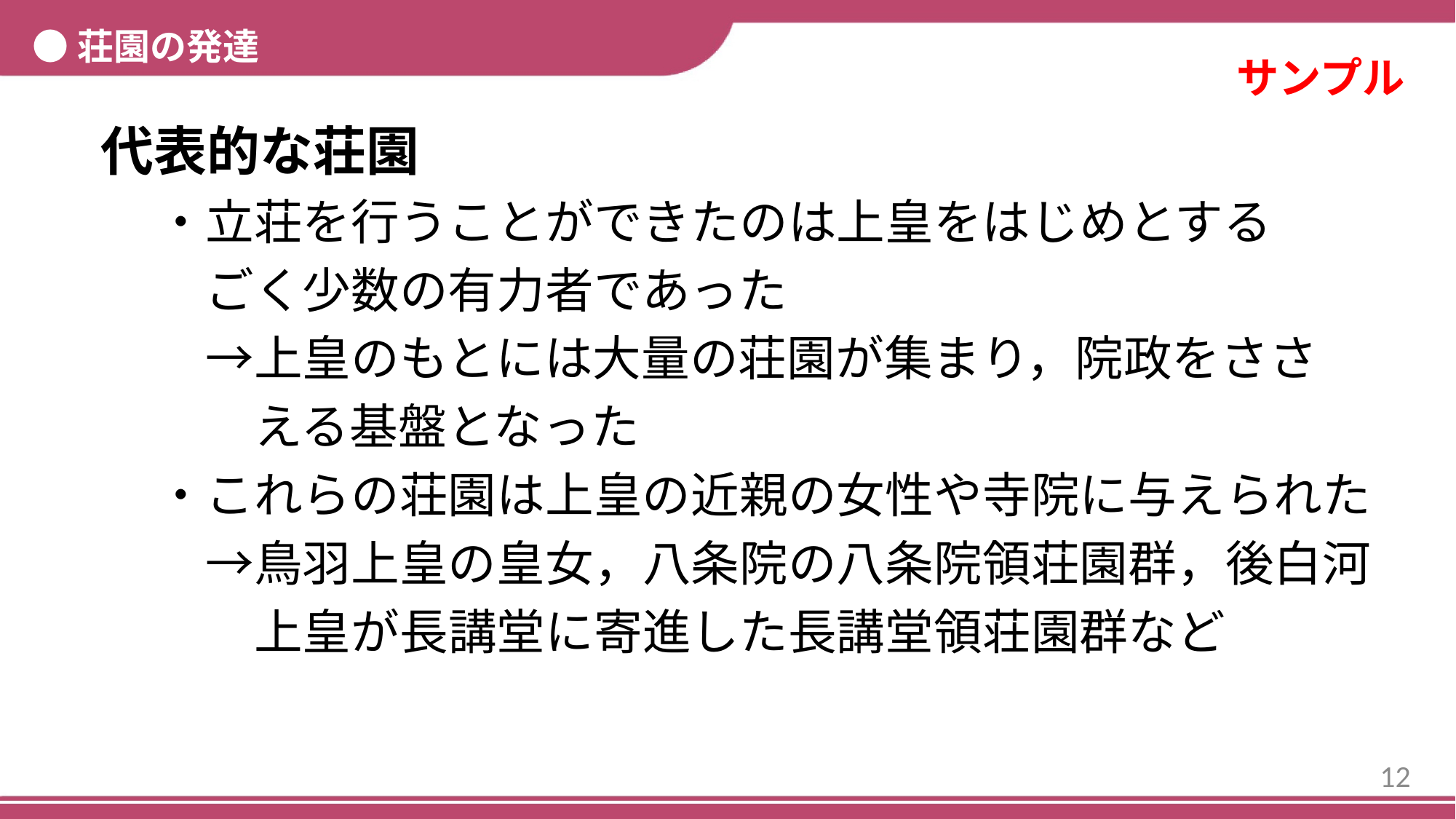

●荘園の発達
サンプル
代表的な荘園
・立荘を行うことができたのは上皇をはじめとする
　ごく少数の有力者であった
　→上皇のもとには大量の荘園が集まり，院政をささ
　　える基盤となった
・これらの荘園は上皇の近親の女性や寺院に与えられた
　→鳥羽上皇の皇女，八条院の八条院領荘園群，後白河
　　上皇が長講堂に寄進した長講堂領荘園群など